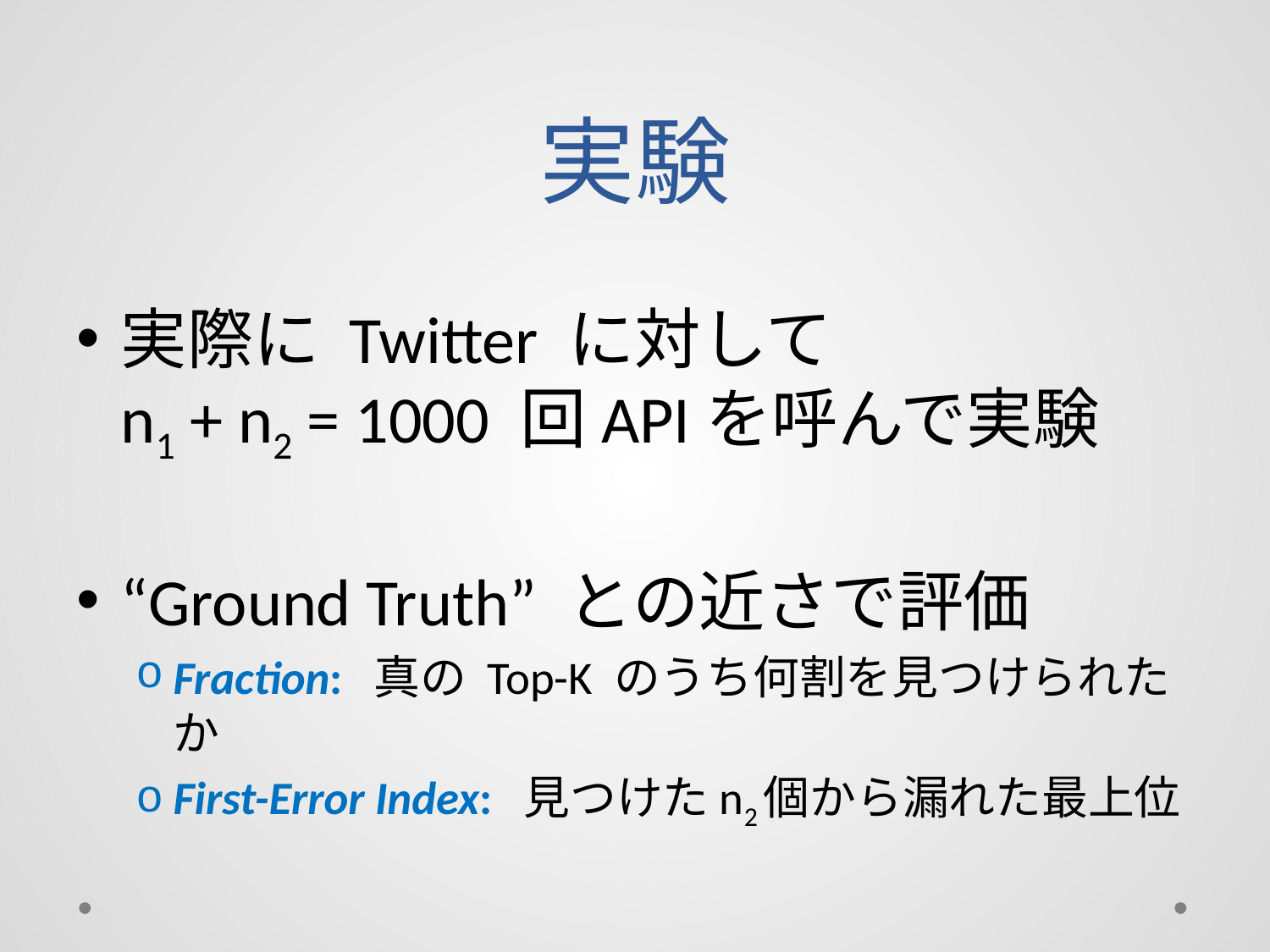

# 実験

実際に Twitter に対して
n1 + n2 = 1000 回APIを呼んで実験

“Ground Truth” との近さで評価
Fraction:  真の Top-K のうち何割を見つけられたか
First-Error Index:  見つけたn2個から漏れた最上位